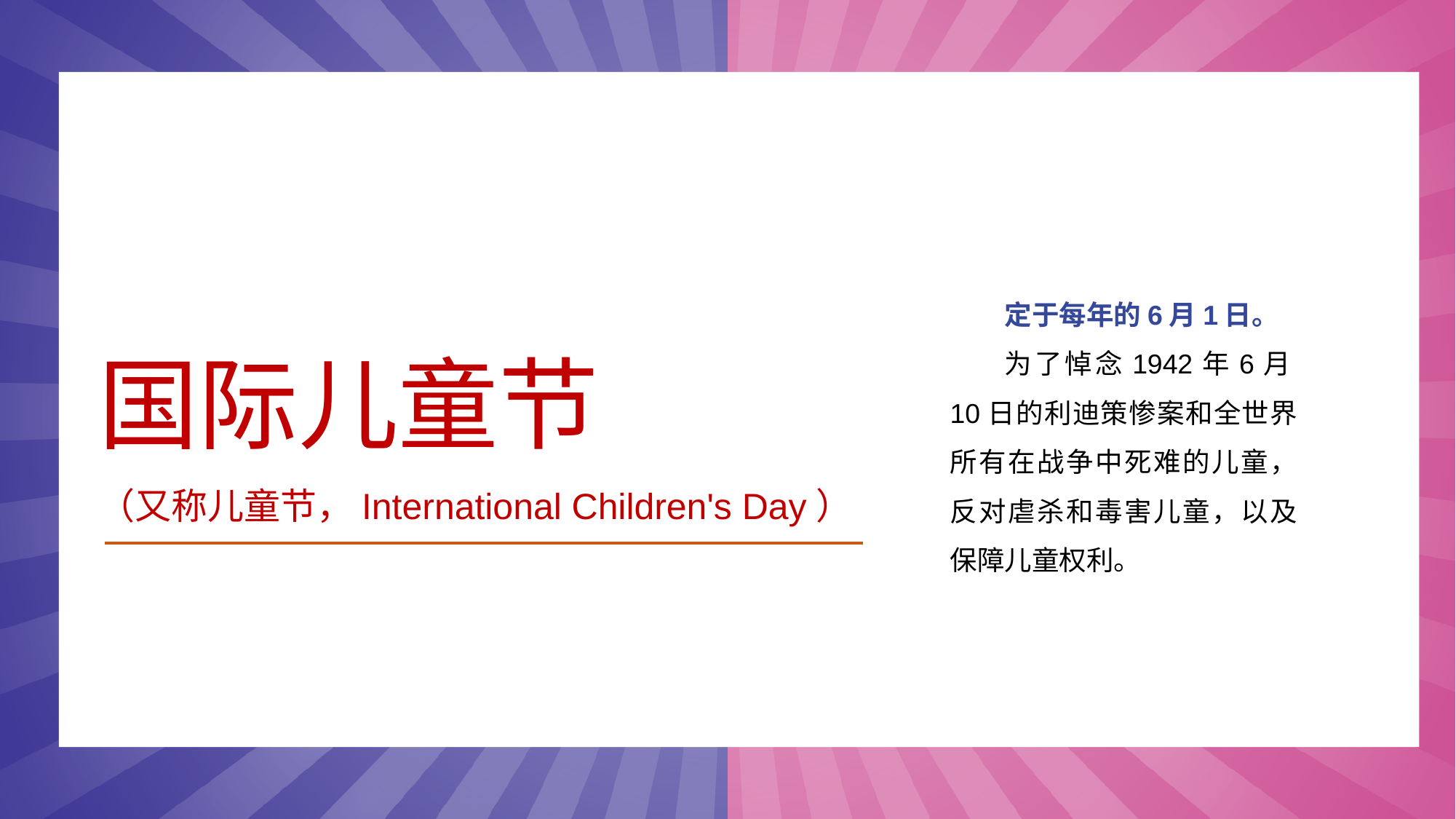

国际儿童节
（又称儿童节，International Children's Day）
定于每年的6月1日。
为了悼念1942年6月10日的利迪策惨案和全世界所有在战争中死难的儿童，反对虐杀和毒害儿童，以及保障儿童权利。